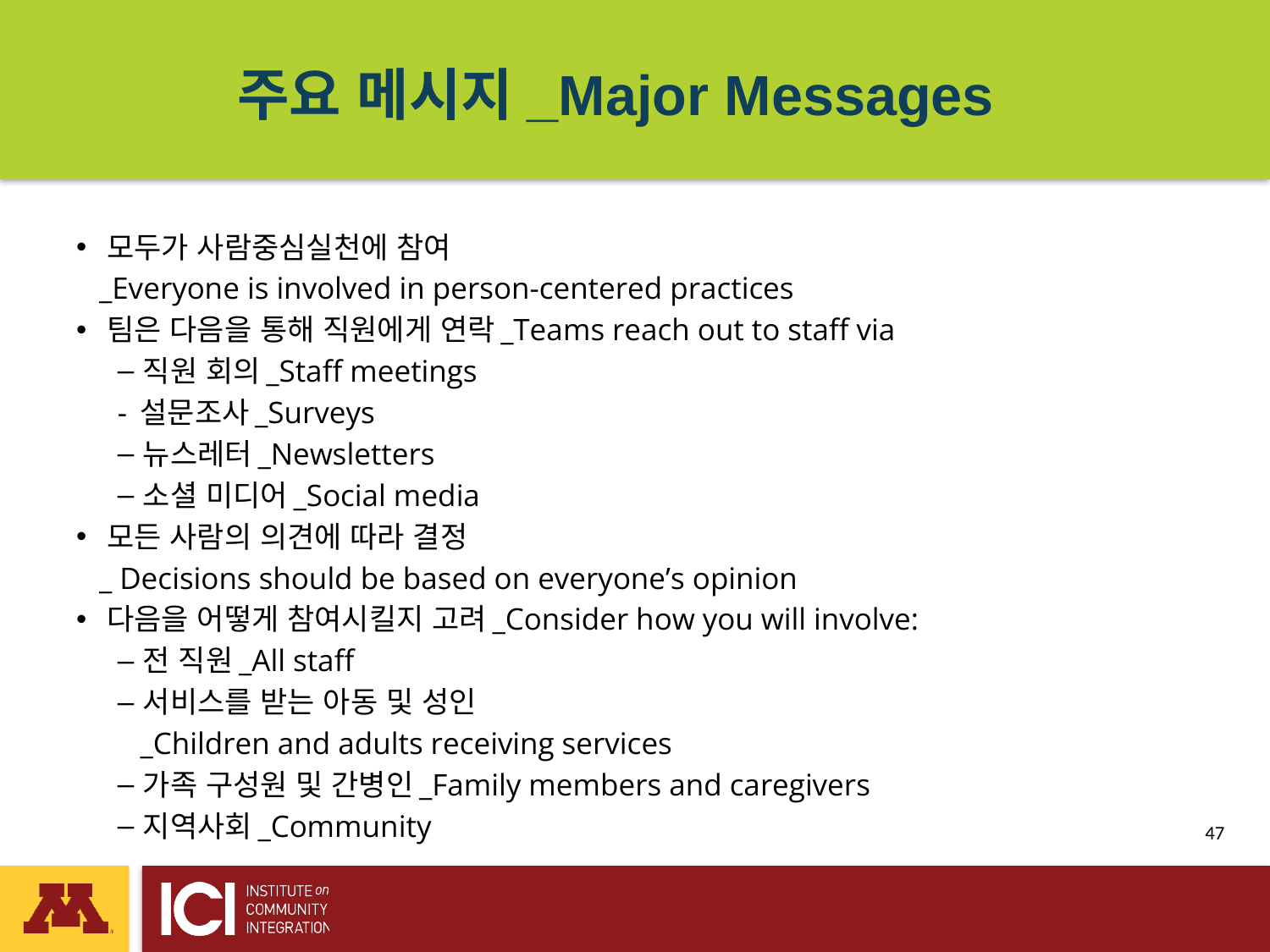

# 주요 메시지_Major Messages
모두가 사람중심실천에 참여
   _Everyone is involved in person-centered practices
팀은 다음을 통해 직원에게 연락_Teams reach out to staff via
직원 회의_Staff meetings
- 설문조사_Surveys
뉴스레터_Newsletters
소셜 미디어_Social media
모든 사람의 의견에 따라 결정
   _ Decisions should be based on everyone’s opinion
다음을 어떻게 참여시킬지 고려_Consider how you will involve:
전 직원_All staff
서비스를 받는 아동 및 성인
   _Children and adults receiving services
가족 구성원 및 간병인_Family members and caregivers
지역사회_Community

                                                                                                                                                                                                                                                                     47